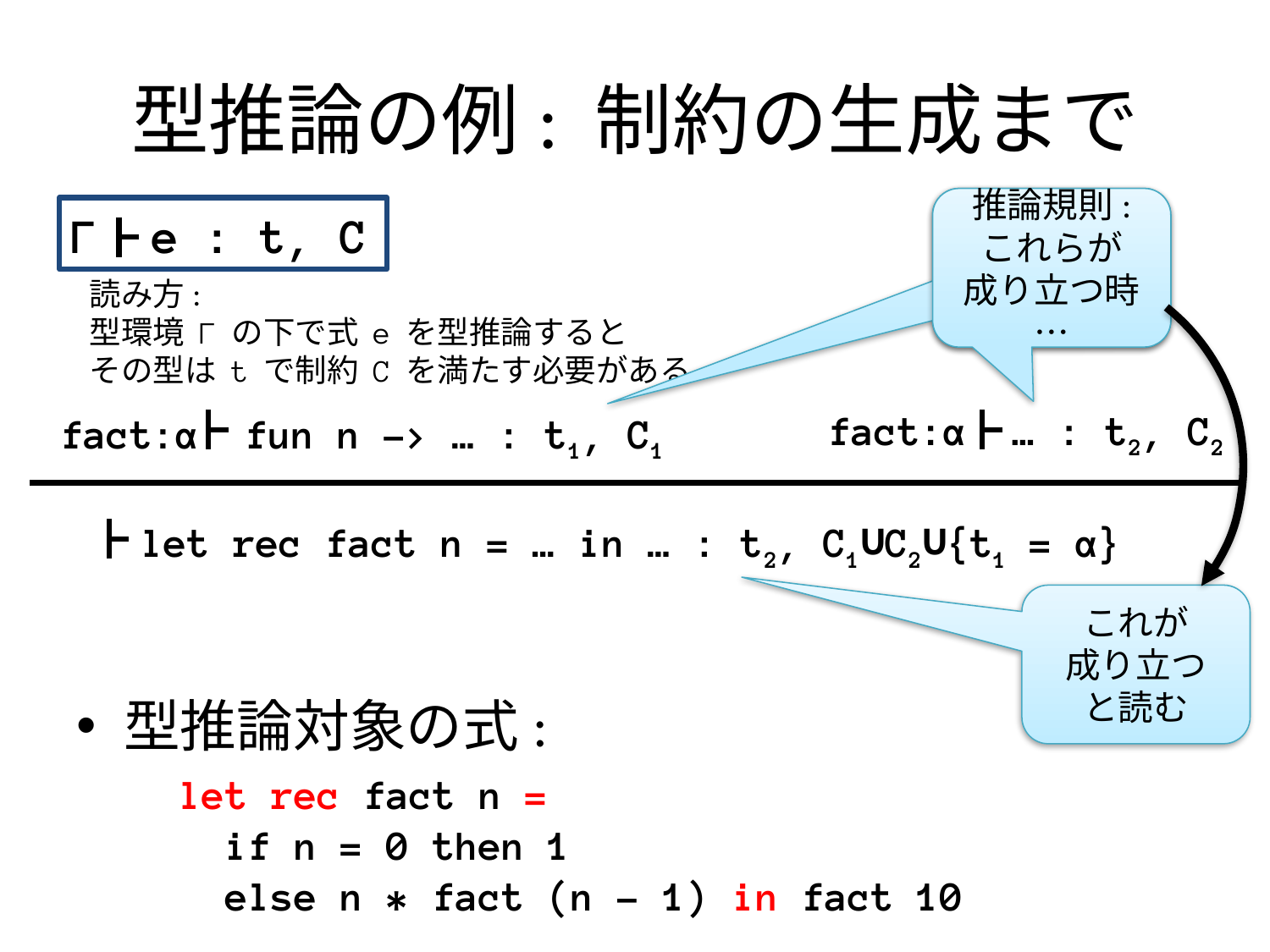

# 型推論の例: 制約の生成まで

推論規則:
これらが
成り立つ時…
Γ  e : t, C

読み方:
型環境 Γ の下で式 e を型推論すると
その型は t で制約 C を満たす必要がある
fact:α  … : t2, C2
fact:α  fun n -> … : t1, C1
let rec fact n = … in … : t2, C1∪C2∪{t1 = α}
これが
成り立つ
と読む
型推論対象の式:
let rec fact n =
  if n = 0 then 1
  else n * fact (n – 1) in fact 10